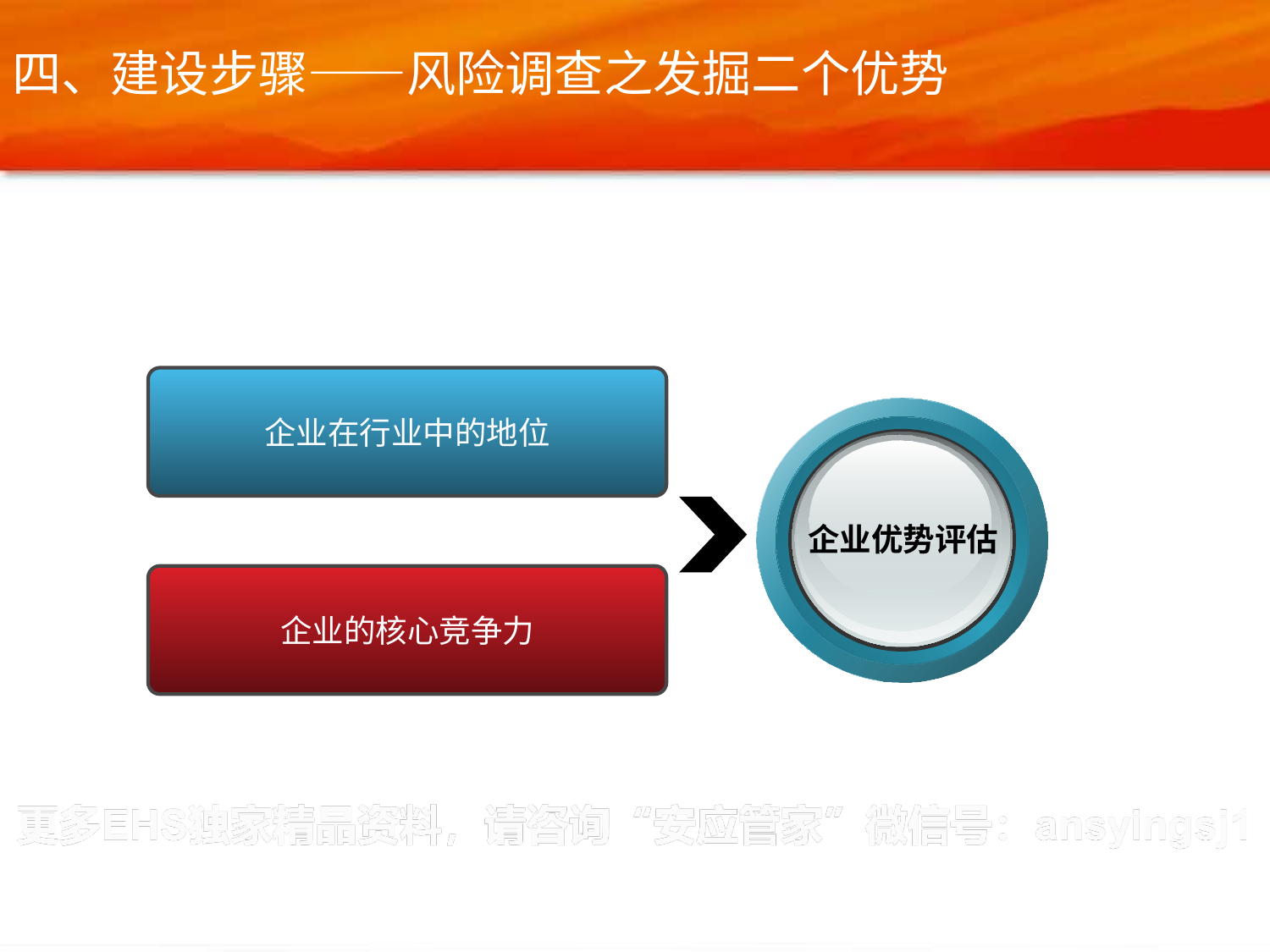

四、建设步骤——风险调查之发掘二个优势
企业在行业中的地位

企业优势评估

企业的核心竞争力